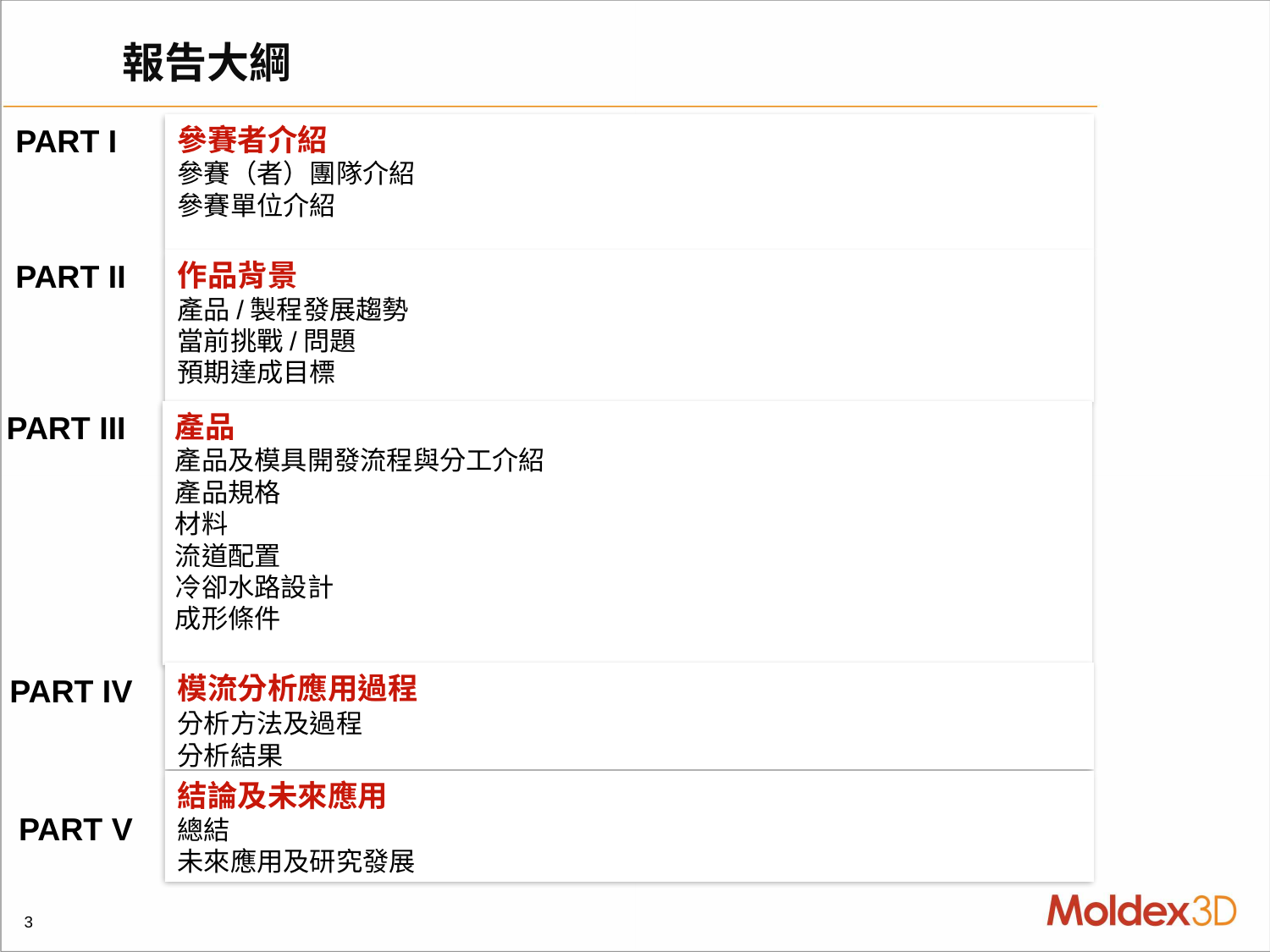

# 報告大綱
PART I
參賽者介紹
參賽（者）團隊介紹
參賽單位介紹
PART II
作品背景
產品/製程發展趨勢
當前挑戰/問題
預期達成目標
PART III
產品
產品及模具開發流程與分工介紹
產品規格
材料
流道配置
冷卻水路設計
成形條件
模流分析應用過程
分析方法及過程
分析結果
PART IV
結論及未來應用
總結
未來應用及研究發展
PART V